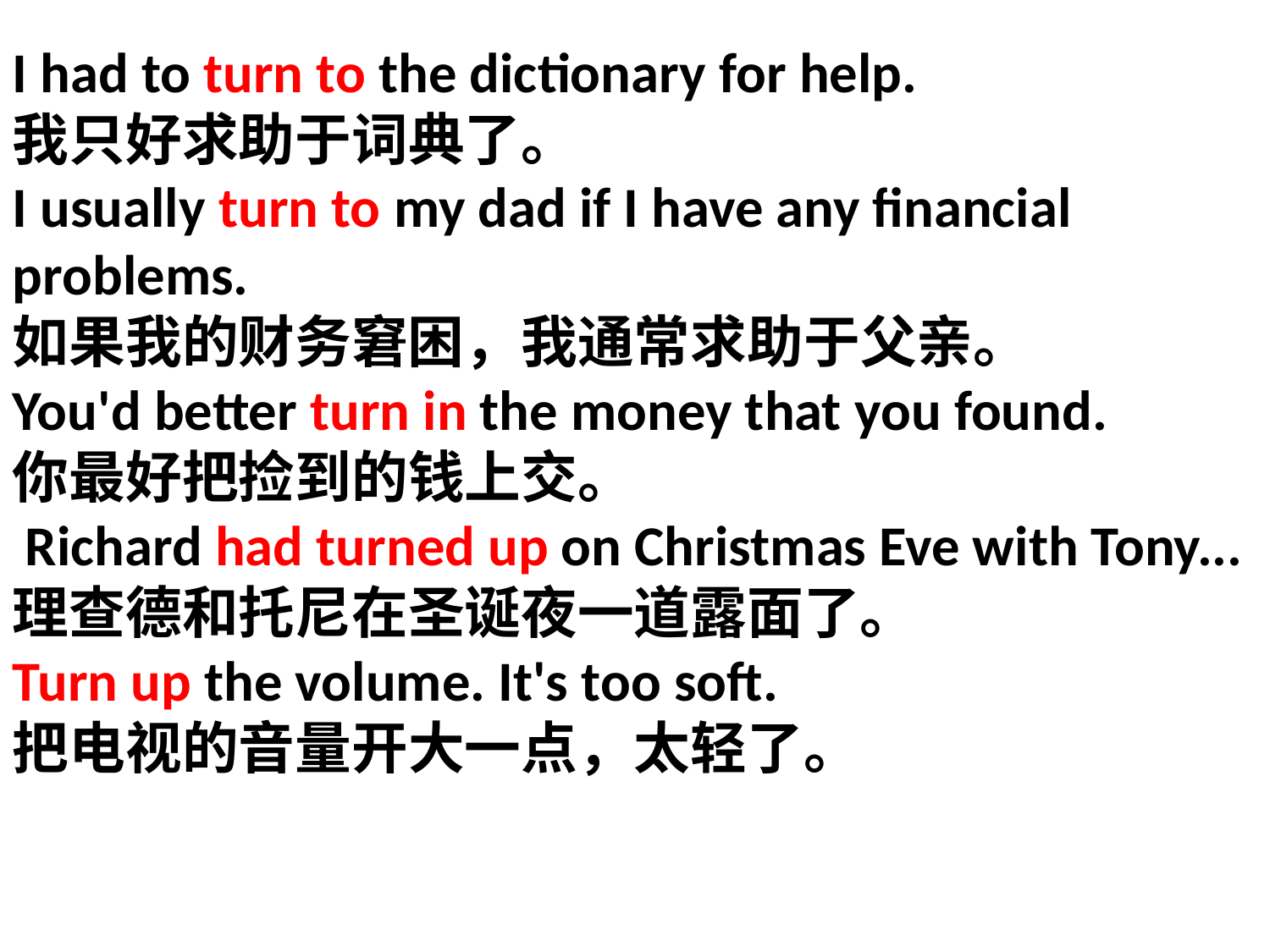

I had to turn to the dictionary for help.
我只好求助于词典了。
I usually turn to my dad if I have any financial
problems.
如果我的财务窘困，我通常求助于父亲。
You'd better turn in the money that you found.
你最好把捡到的钱上交。
 Richard had turned up on Christmas Eve with Tony...
理查德和托尼在圣诞夜一道露面了。
Turn up the volume. It's too soft.
把电视的音量开大一点，太轻了。